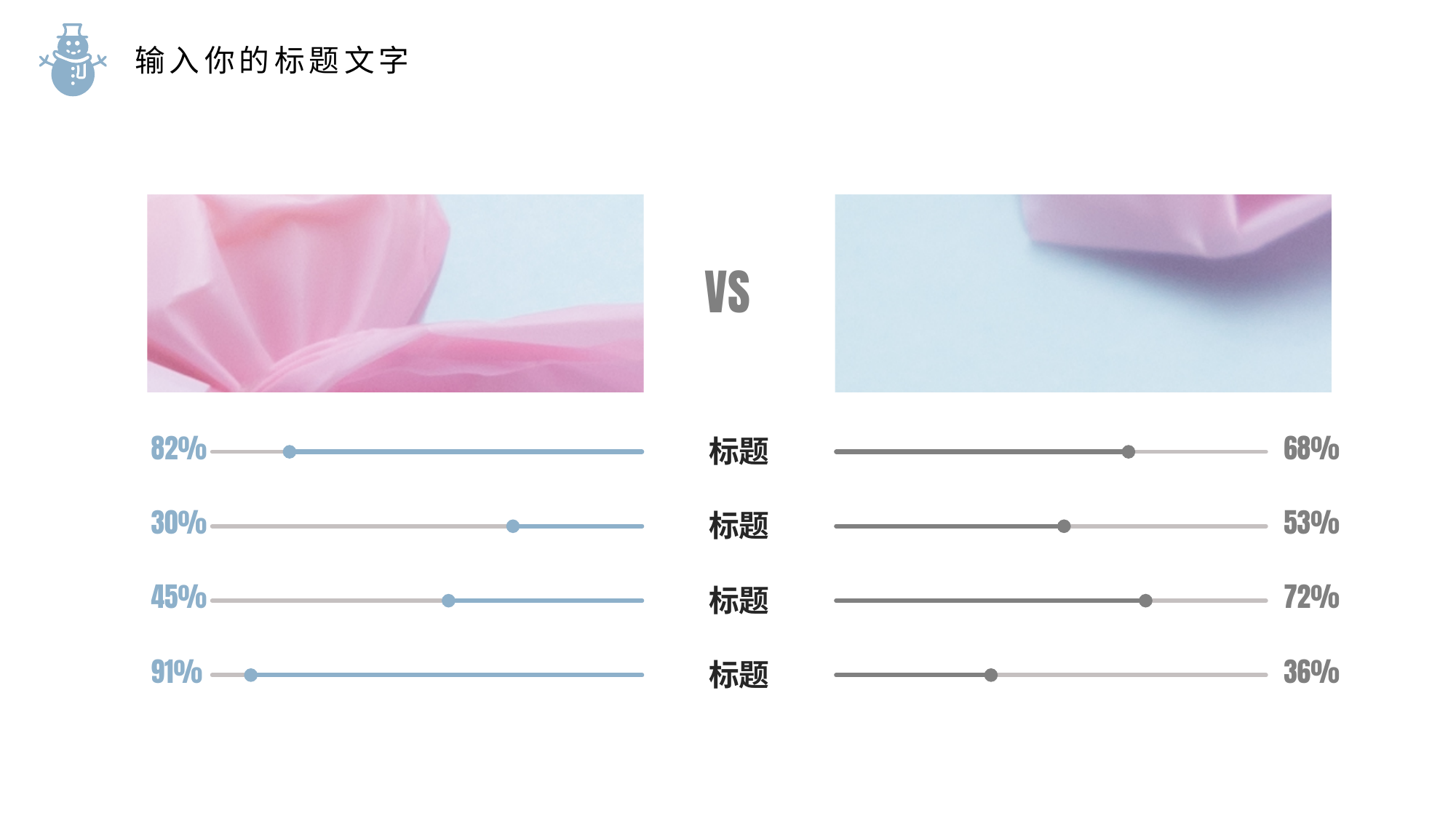

输入你的标题文字

VS
82%
标题
68%
30%
标题
53%
45%
标题
72%
91%
标题
36%